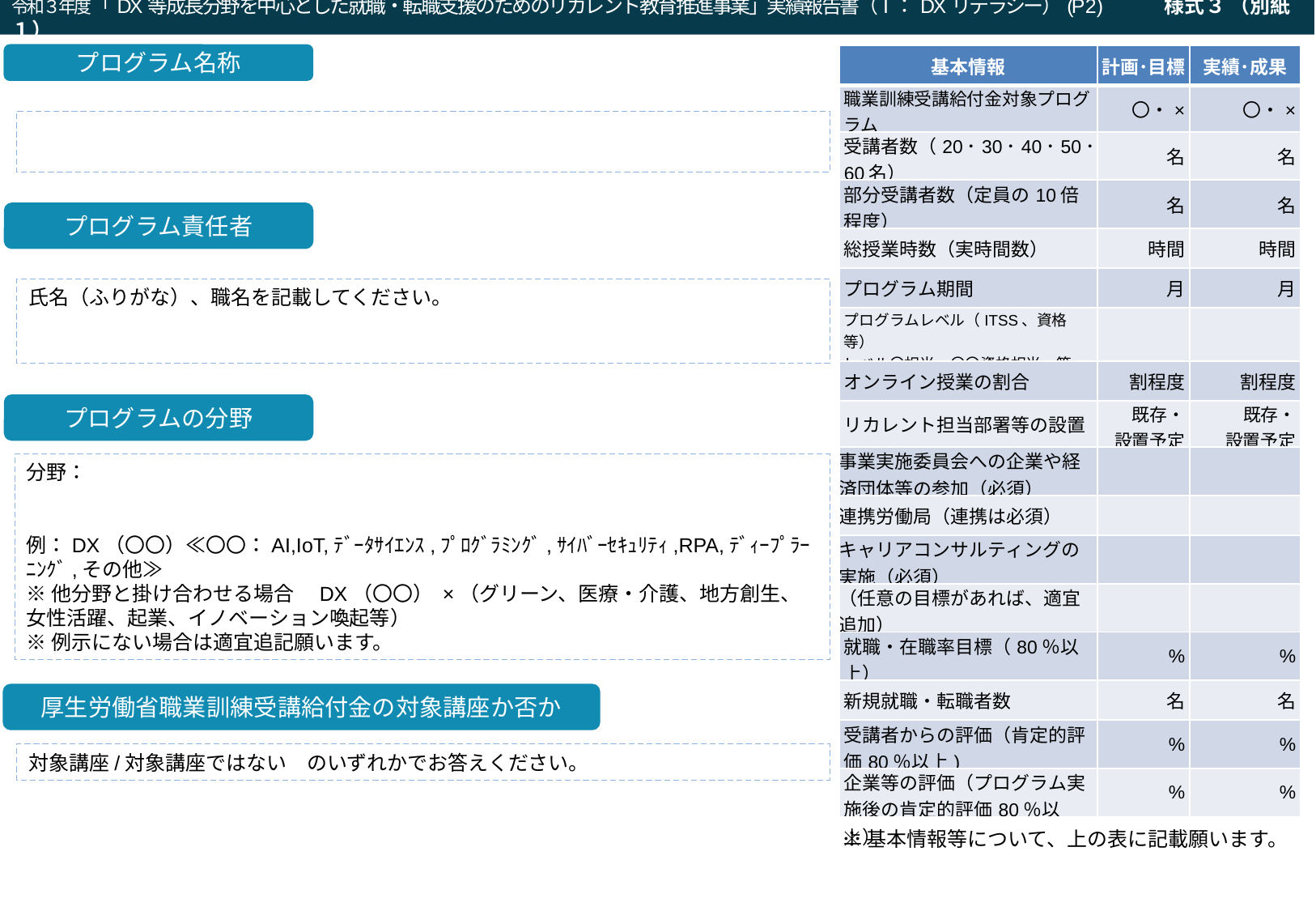

令和３年度「DX等成長分野を中心とした就職・転職支援のためのリカレント教育推進事業」実績報告書（Ⅰ：DXリテラシー）(P2)　　　様式３ （別紙１）
令和３年度「DX等成長分野を中心とした就職・転職支援のためのリカレント教育推進事業」企画提案書（Ⅰ：DXリテラシー）(P2)
事業の概念図
プログラム名称
| 基本情報 | 計画･目標 | 実績･成果 |
| --- | --- | --- |
| 職業訓練受講給付金対象プログラム | 〇・× | 〇・× |
| 受講者数（20･30･40･50･60名） | 名 | 名 |
| 部分受講者数（定員の10倍程度） | 名 | 名 |
| 総授業時数（実時間数） | 時間 | 時間 |
| プログラム期間 | 月 | 月 |
| プログラムレベル（ITSS、資格等） レベル〇相当、〇〇資格相当　等 |  |  |
| オンライン授業の割合 | 割程度 | 割程度 |
| リカレント担当部署等の設置 | 既存・ 設置予定 | 既存・ 設置予定 |
| 事業実施委員会への企業や経済団体等の参加（必須） |  |  |
| 連携労働局（連携は必須） |  |  |
| キャリアコンサルティングの実施（必須） |  |  |
| （任意の目標があれば、適宜追加） |  |  |
| 就職・在職率目標（80％以上） | % | % |
| 新規就職・転職者数 | 名 | 名 |
| 受講者からの評価（肯定的評価80％以上) | % | % |
| 企業等の評価（プログラム実施後の肯定的評価80％以上） | % | % |

プログラム責任者
氏名（ふりがな）、職名を記載してください。

プログラムの分野
←要件チェック（OKなら「〇」記載）
分野：

例：DX（〇〇）≪〇〇：AI,IoT,ﾃﾞｰﾀｻｲｴﾝｽ,ﾌﾟﾛｸﾞﾗﾐﾝｸﾞ,ｻｲﾊﾞｰｾｷｭﾘﾃｨ,RPA,ﾃﾞｨｰﾌﾟﾗｰﾆﾝｸﾞ,その他≫
※他分野と掛け合わせる場合　DX（〇〇） ×（グリーン、医療・介護、地方創生、女性活躍、起業、イノベーション喚起等）
※例示にない場合は適宜追記願います。
←都道府県記載
←要件チェック（OKなら「〇」記載）
厚生労働省職業訓練受講給付金の対象講座か否か
対象講座/対象講座ではない　のいずれかでお答えください。
※基本情報等について、上の表に記載願います。